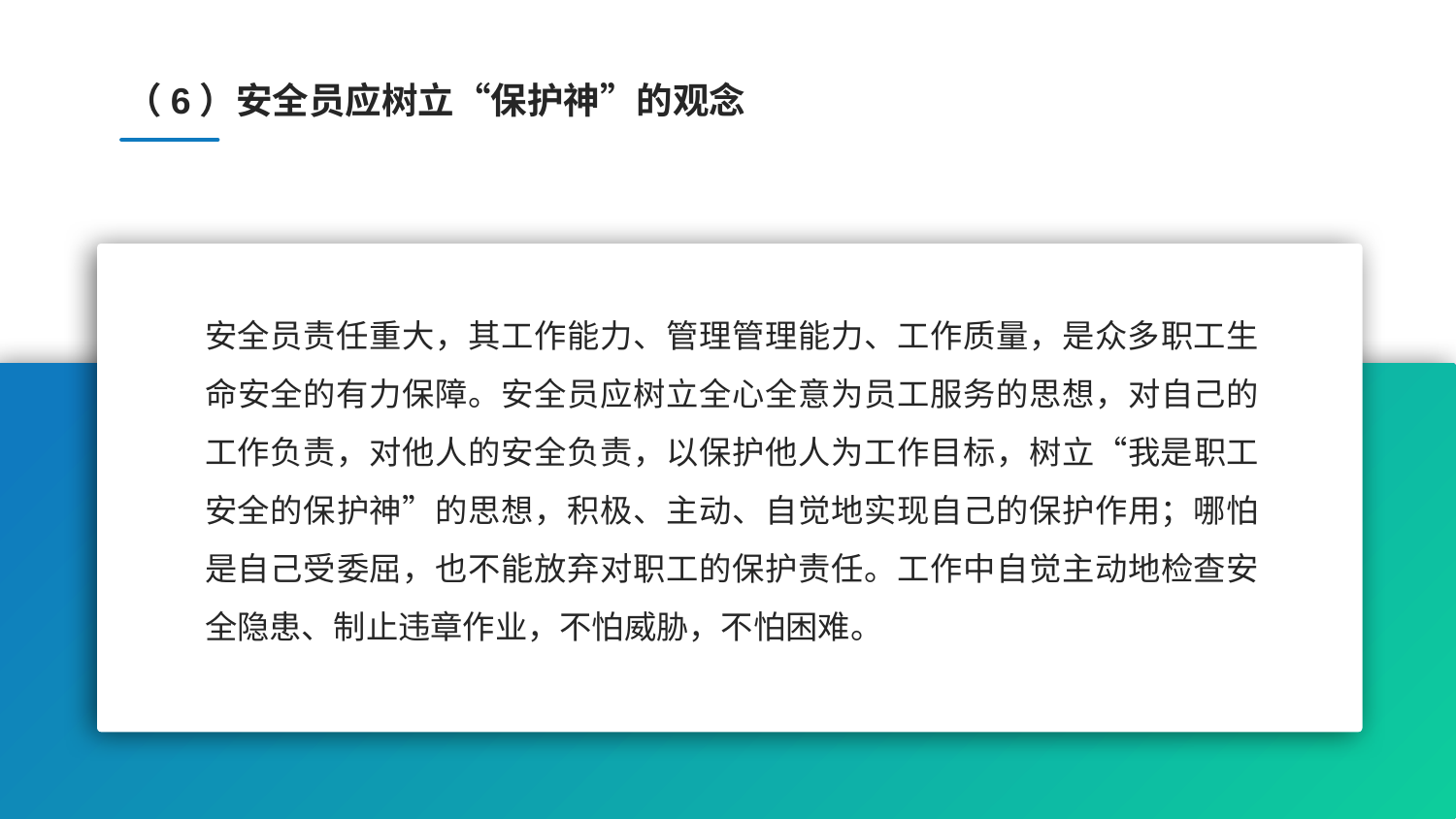

（6）安全员应树立“保护神”的观念

安全员责任重大，其工作能力、管理管理能力、工作质量，是众多职工生命安全的有力保障。安全员应树立全心全意为员工服务的思想，对自己的工作负责，对他人的安全负责，以保护他人为工作目标，树立“我是职工安全的保护神”的思想，积极、主动、自觉地实现自己的保护作用；哪怕是自己受委屈，也不能放弃对职工的保护责任。工作中自觉主动地检查安全隐患、制止违章作业，不怕威胁，不怕困难。